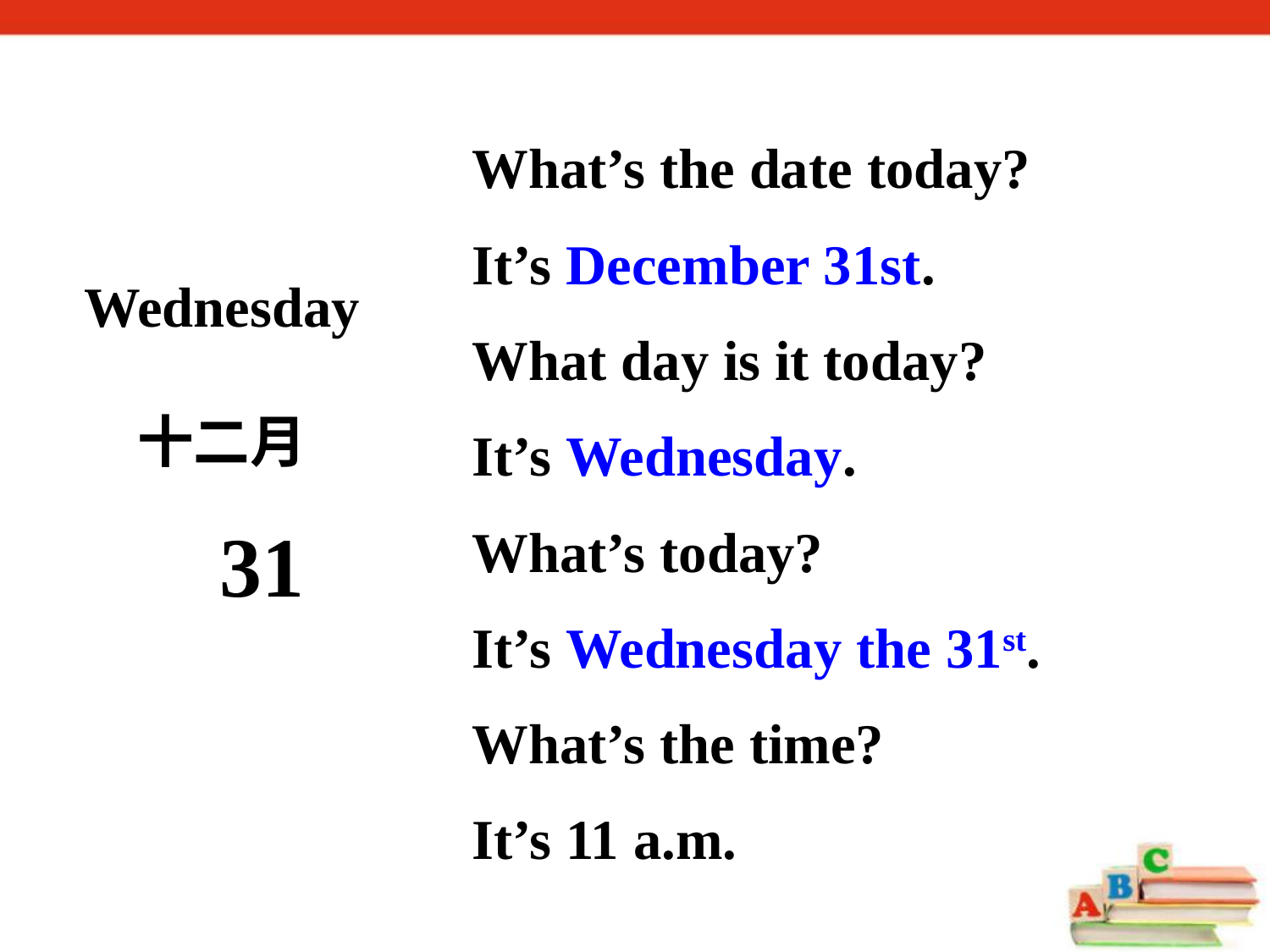

What’s the date today?
It’s December 31st.
What day is it today?
It’s Wednesday.
What’s today?
It’s Wednesday the 31st.
What’s the time?
It’s 11 a.m.
Wednesday

十二月

31